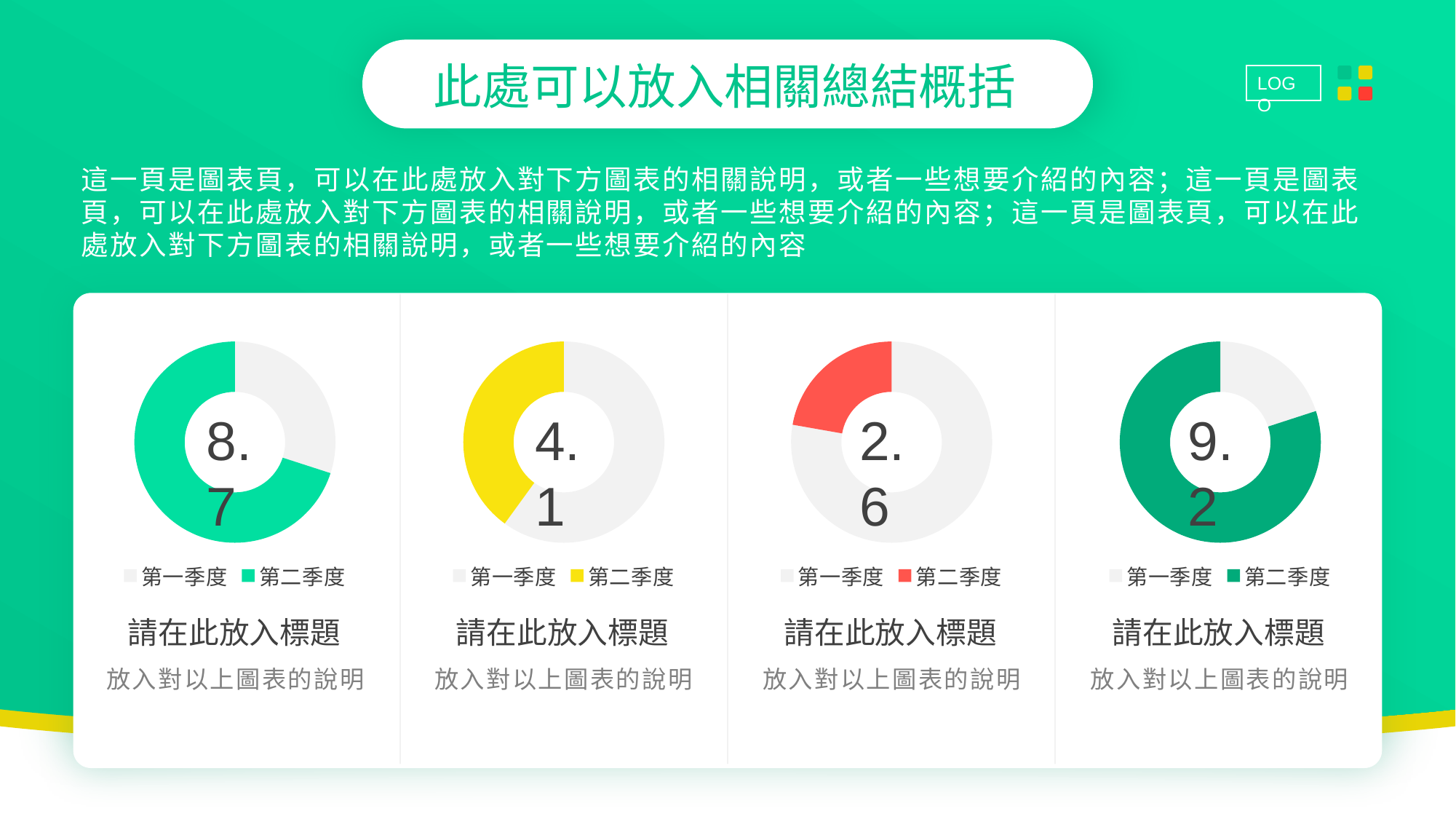

此處可以放入相關總結概括

LOGO

這一頁是圖表頁，可以在此處放入對下方圖表的相關說明，或者一些想要介紹的內容；這一頁是圖表頁，可以在此處放入對下方圖表的相關說明，或者一些想要介紹的內容；這一頁是圖表頁，可以在此處放入對下方圖表的相關說明，或者一些想要介紹的內容

### Chart

| Category | 销售额 |
|---|---|
| 第一季度 | 30.0 |
| 第二季度 | 70.0 |

### Chart

| Category | 销售额 |
|---|---|
| 第一季度 | 60.0 |
| 第二季度 | 40.0 |

### Chart

| Category | 销售额 |
|---|---|
| 第一季度 | 70.0 |
| 第二季度 | 20.0 |

### Chart

| Category | 销售额 |
|---|---|
| 第一季度 | 20.0 |
| 第二季度 | 80.0 |
8.7
4.1
2.6
9.2
請在此放入標題
請在此放入標題
請在此放入標題
請在此放入標題
放入對以上圖表的說明
放入對以上圖表的說明
放入對以上圖表的說明
放入對以上圖表的說明